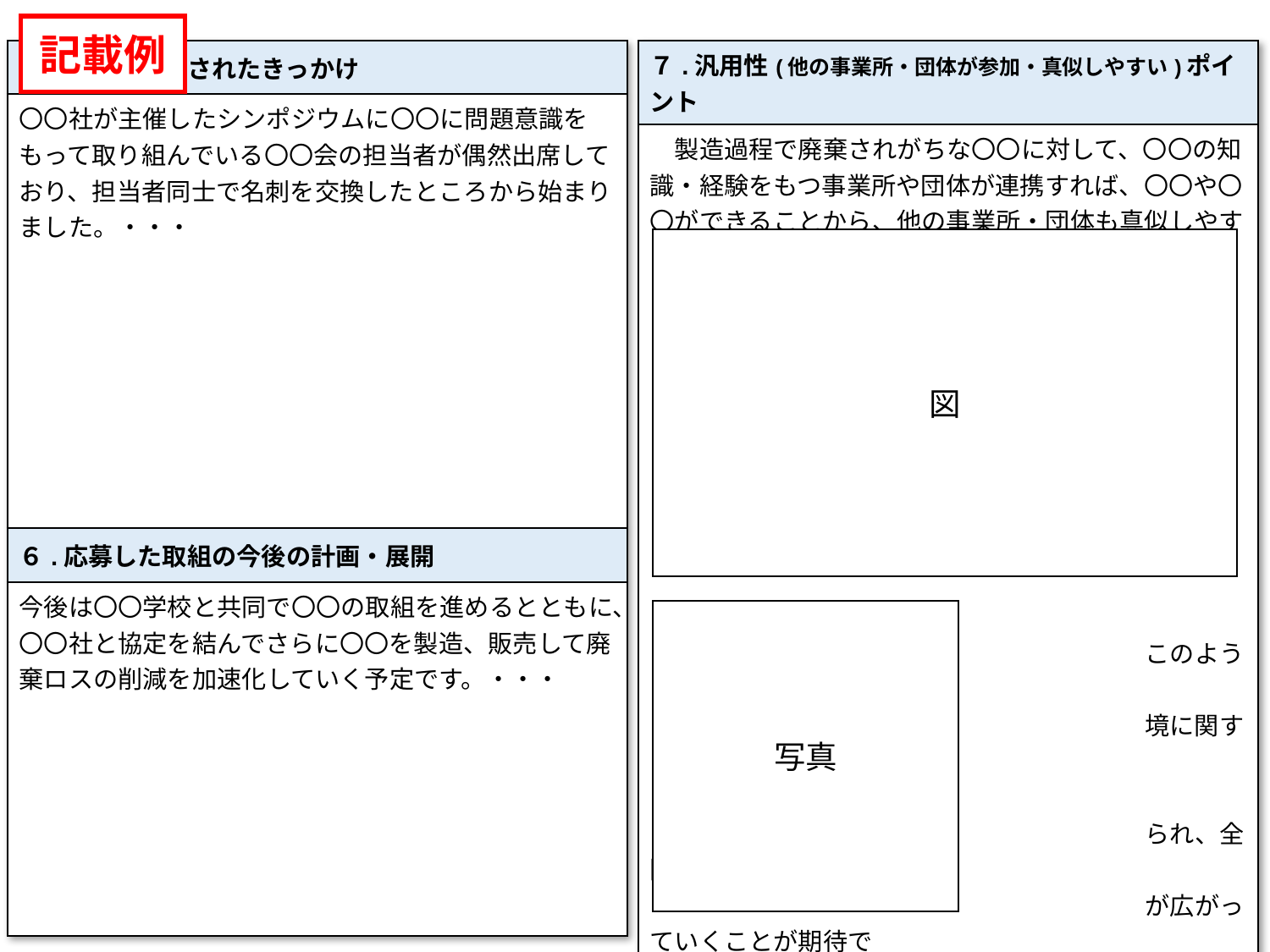

記載例
| ７.汎用性(他の事業所・団体が参加・真似しやすい)ポイント |
| --- |
| 製造過程で廃棄されがちな〇〇に対して、〇〇の知識・経験をもつ事業所や団体が連携すれば、〇〇や〇〇ができることから、他の事業所・団体も真似しやすく、汎用性が高いと考えます。・・・ 　　　　　　　　　　　　　　　　　　　　このように、〇〇学校の環　　　　　　　 　　　　　　　　　　　　　　　　　　　　境に関する授業で取り上げ　　　　　　　　　　　　　　　　　　　　　　　　　　　　　　　 　　　　　　　　　　　　　　　　　　　　られ、全国でも同様の取組 　　　　　　　　　　　　　　　　　　　　が広がっていくことが期待で　　　　　　　　　　　　　　　　　　　　　　　　　　 　　　　　　　　　　　　　　　　　　　　きます。・・・ |
| ５.取組が開始されたきっかけ |
| --- |
| 〇〇社が主催したシンポジウムに〇〇に問題意識をもって取り組んでいる〇〇会の担当者が偶然出席しており、担当者同士で名刺を交換したところから始まりました。・・・ |
| ６.応募した取組の今後の計画・展開 |
| 今後は〇〇学校と共同で〇〇の取組を進めるとともに、〇〇社と協定を結んでさらに〇〇を製造、販売して廃棄ロスの削減を加速化していく予定です。・・・ |
図
写真